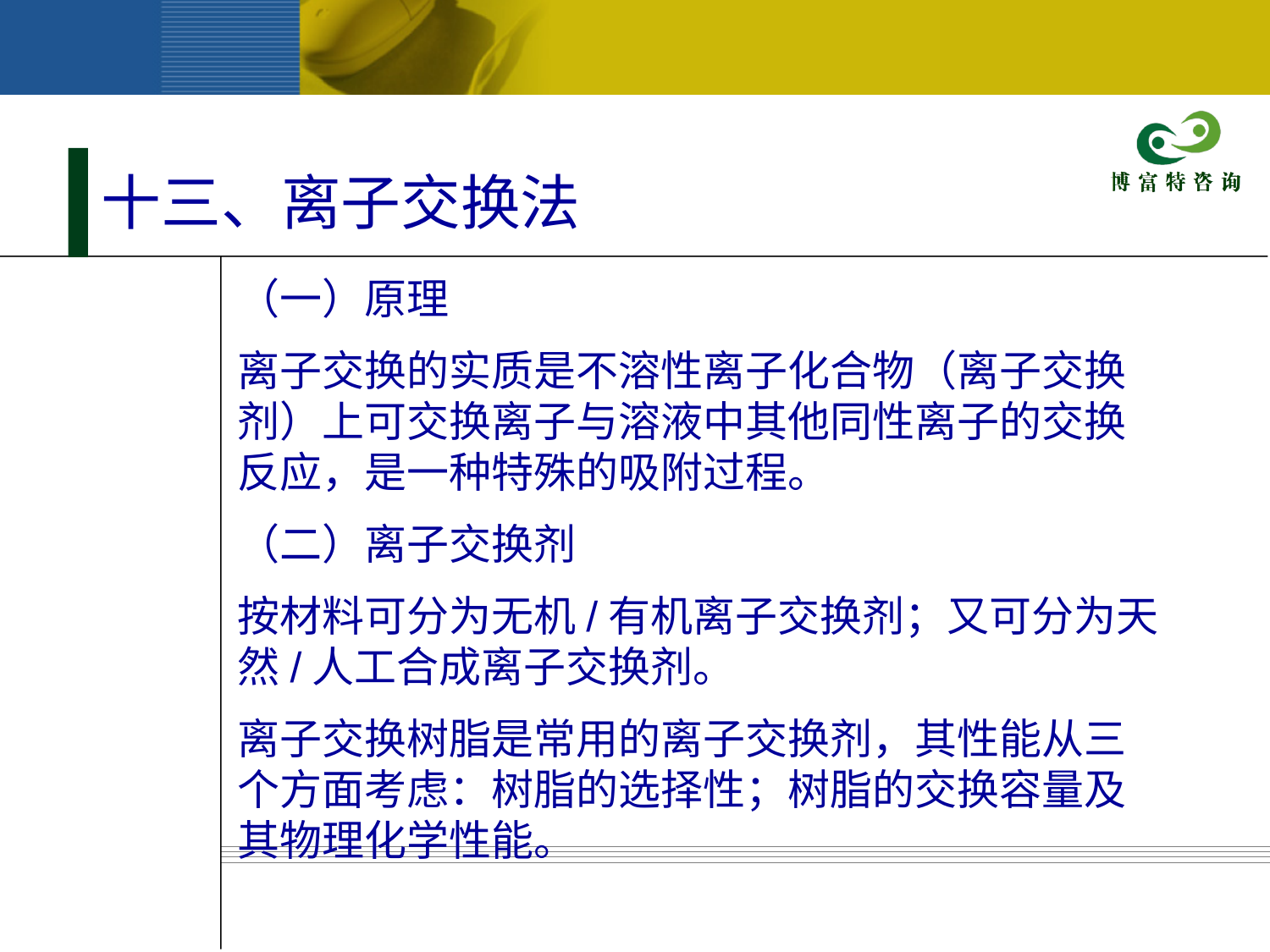

# 十三、离子交换法
（一）原理
离子交换的实质是不溶性离子化合物（离子交换剂）上可交换离子与溶液中其他同性离子的交换反应，是一种特殊的吸附过程。
（二）离子交换剂
按材料可分为无机/有机离子交换剂；又可分为天然/人工合成离子交换剂。
离子交换树脂是常用的离子交换剂，其性能从三个方面考虑：树脂的选择性；树脂的交换容量及其物理化学性能。